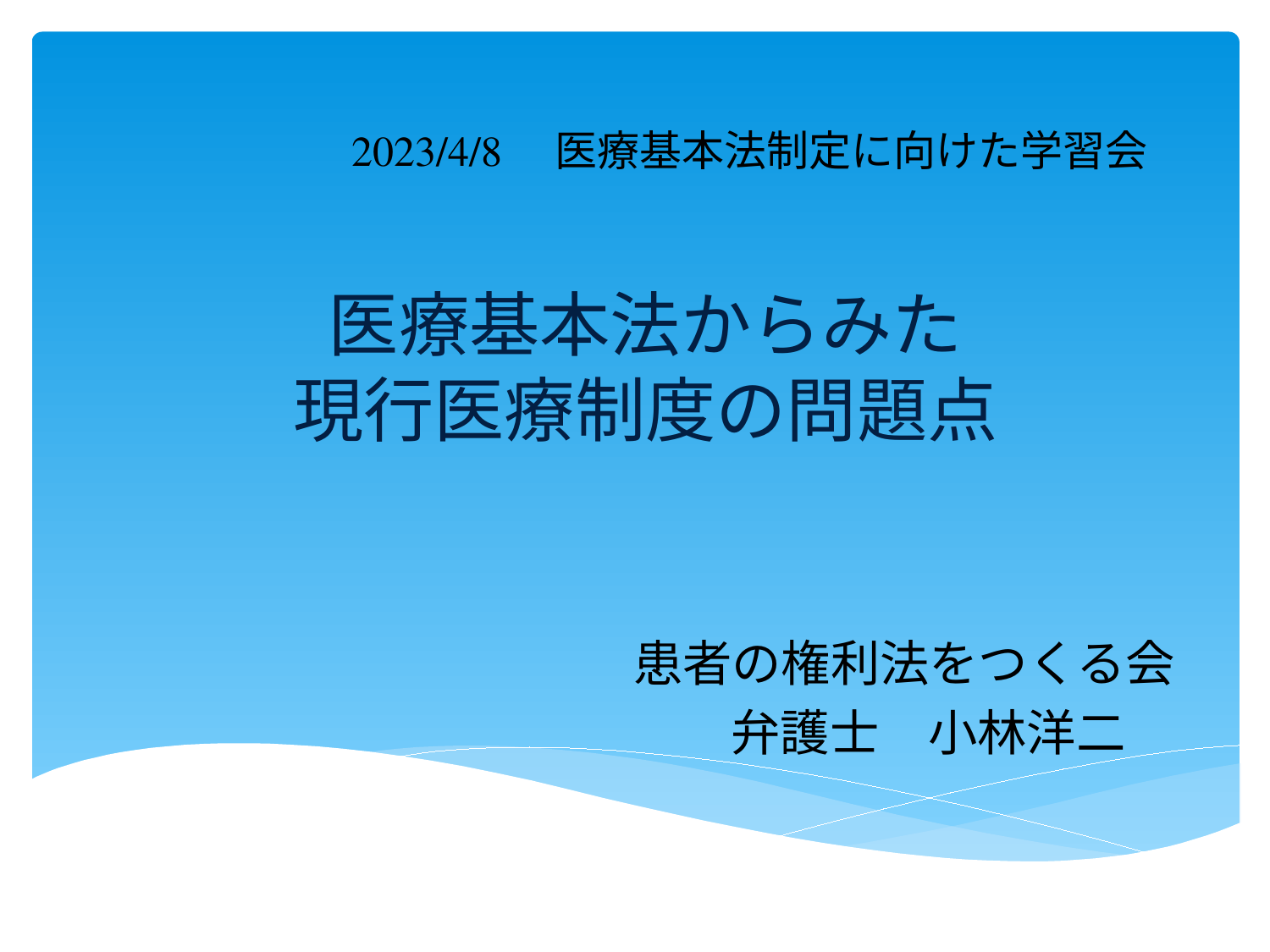

2023/4/8　医療基本法制定に向けた学習会
# 医療基本法からみた 現行医療制度の問題点
患者の権利法をつくる会
弁護士　小林洋二